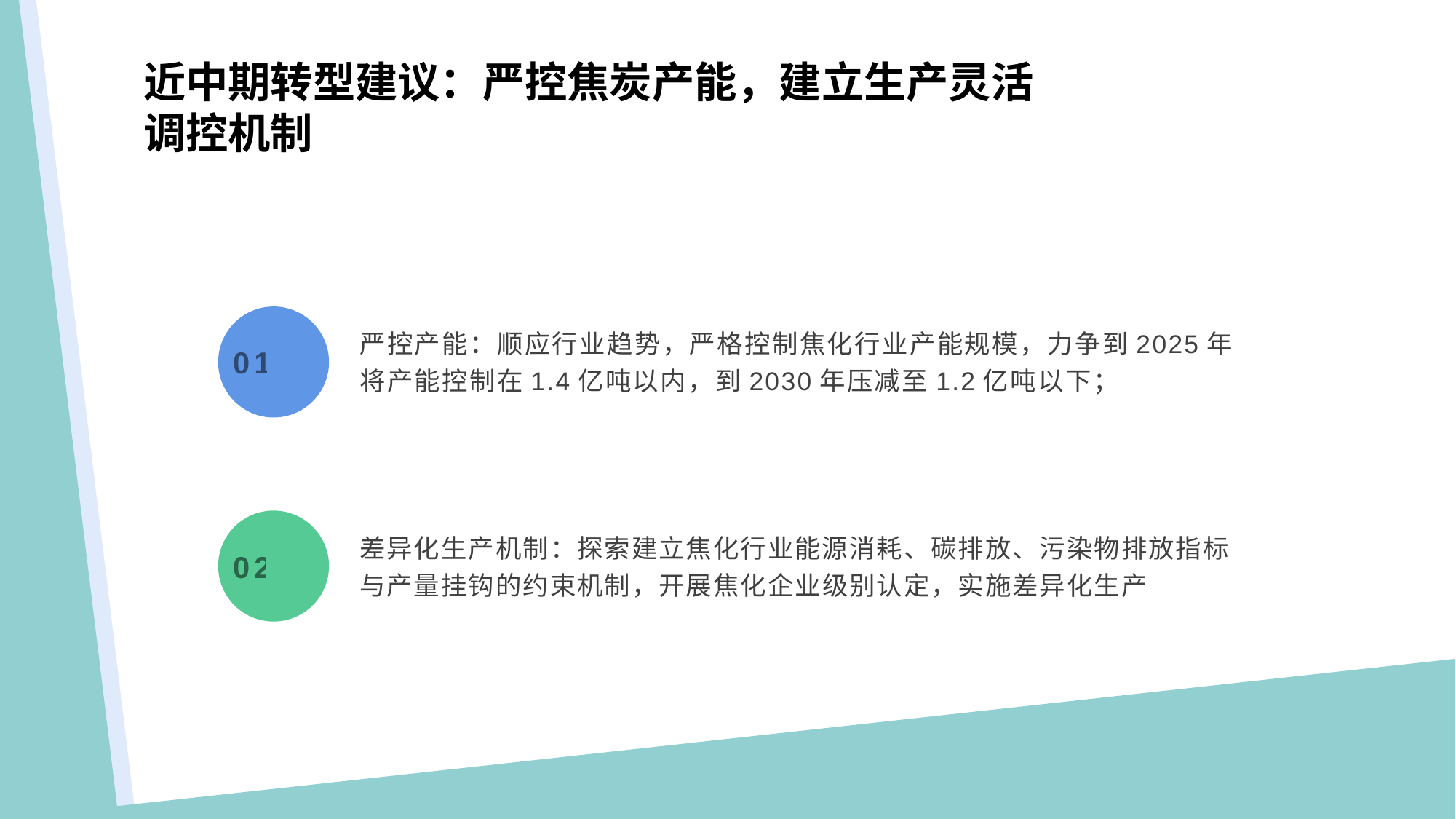

近中期转型建议：严控焦炭产能，建立生产灵活调控机制

01
严控产能：顺应行业趋势，严格控制焦化行业产能规模，力争到2025年将产能控制在1.4亿吨以内，到2030年压减至1.2亿吨以下；

02
差异化生产机制：探索建立焦化行业能源消耗、碳排放、污染物排放指标与产量挂钩的约束机制，开展焦化企业级别认定，实施差异化生产